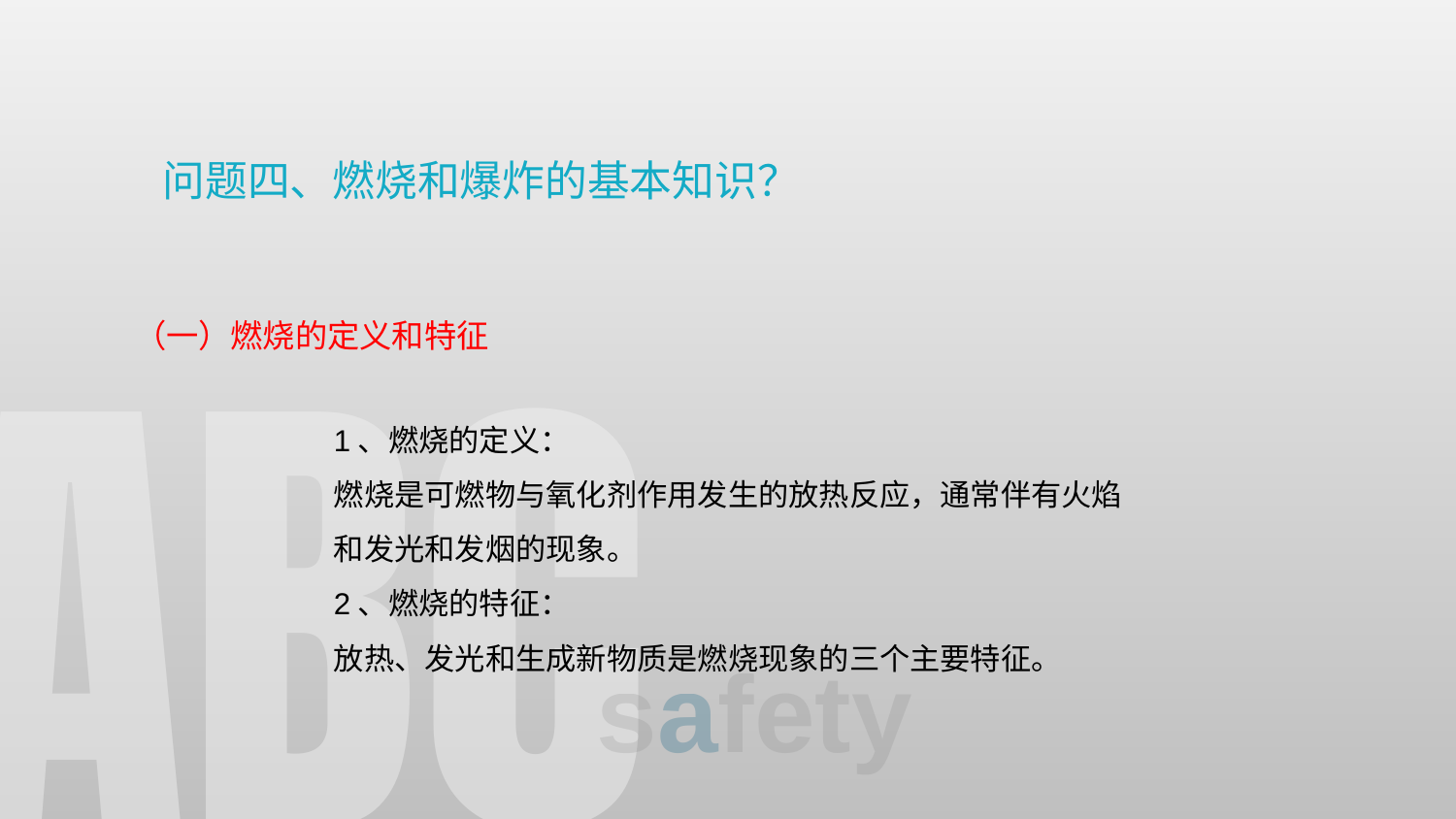

问题四、燃烧和爆炸的基本知识？
（一）燃烧的定义和特征
1、燃烧的定义：
燃烧是可燃物与氧化剂作用发生的放热反应，通常伴有火焰
和发光和发烟的现象。
2、燃烧的特征：
放热、发光和生成新物质是燃烧现象的三个主要特征。